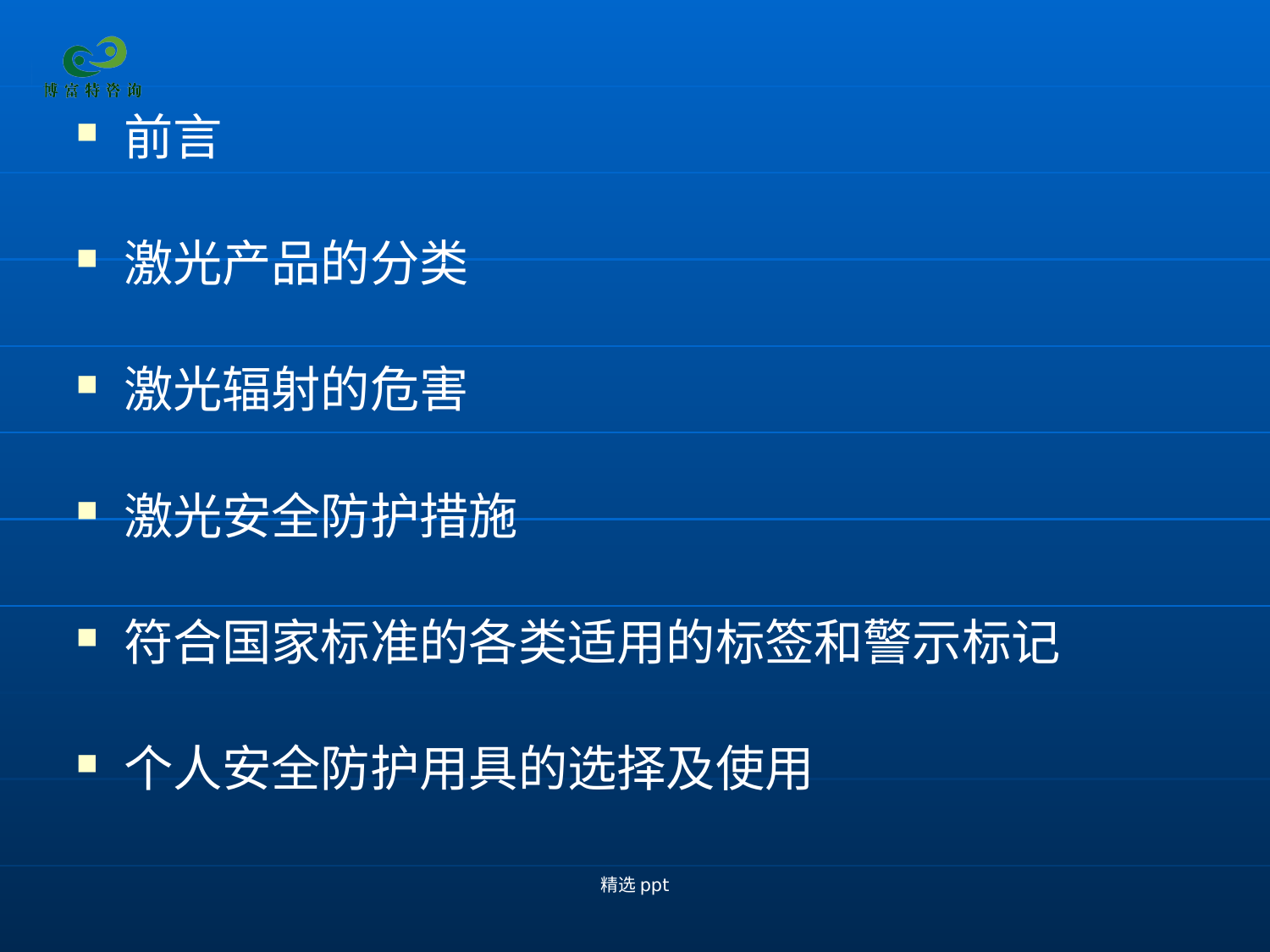

前言

激光产品的分类

激光辐射的危害

激光安全防护措施

符合国家标准的各类适用的标签和警示标记

个人安全防护用具的选择及使用
3
精选ppt